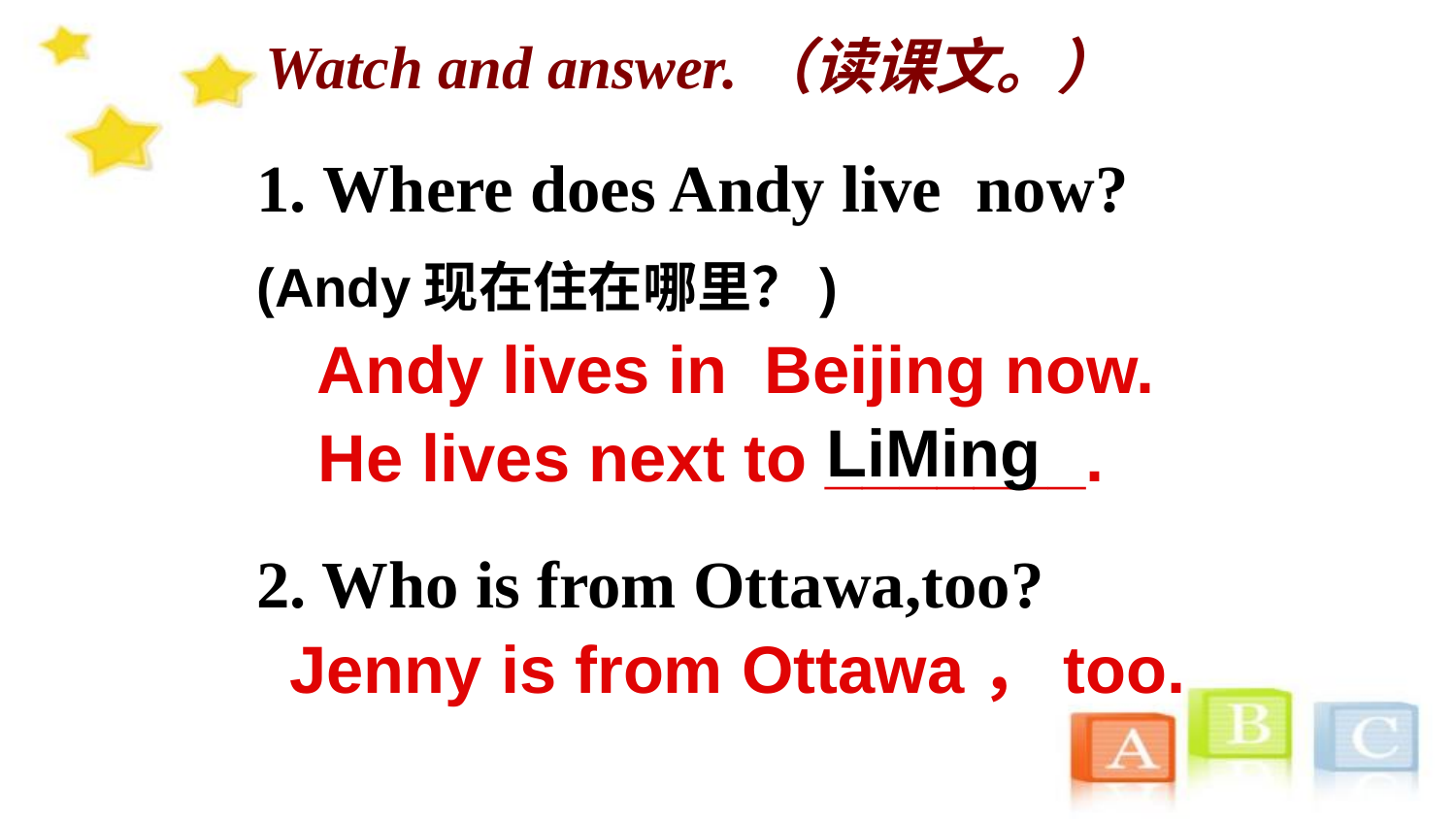

Watch and answer.（读课文。）
1. Where does Andy live  now?
(Andy现在住在哪里？)
Andy lives in  Beijing now.
LiMing
He lives next to _______.
2. Who is from Ottawa,too?
Jenny is from Ottawa，too.